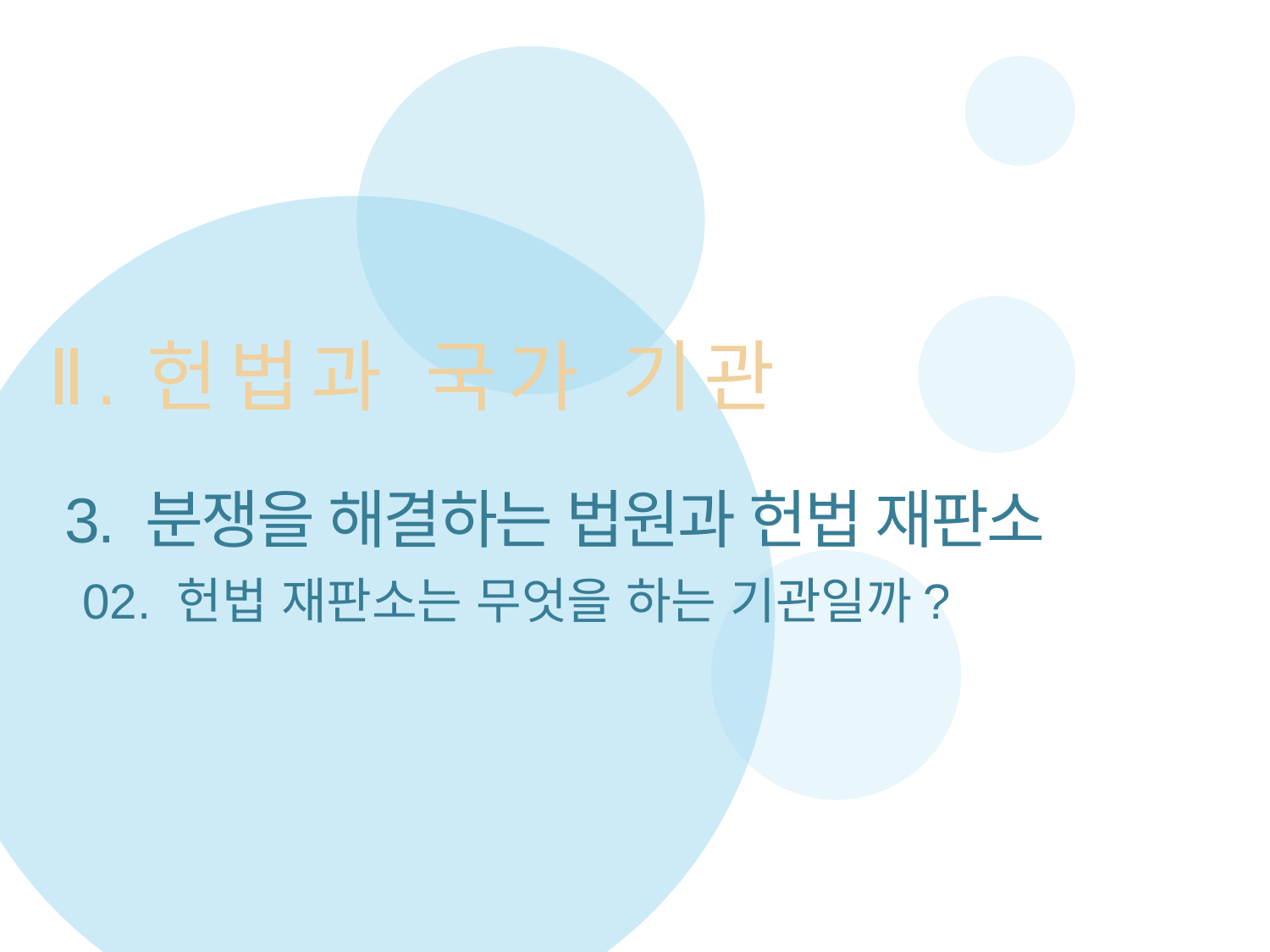

Ⅱ.헌법과 국가 기관

 3. 분쟁을 해결하는 법원과 헌법 재판소
  02. 헌법 재판소는 무엇을 하는 기관일까?